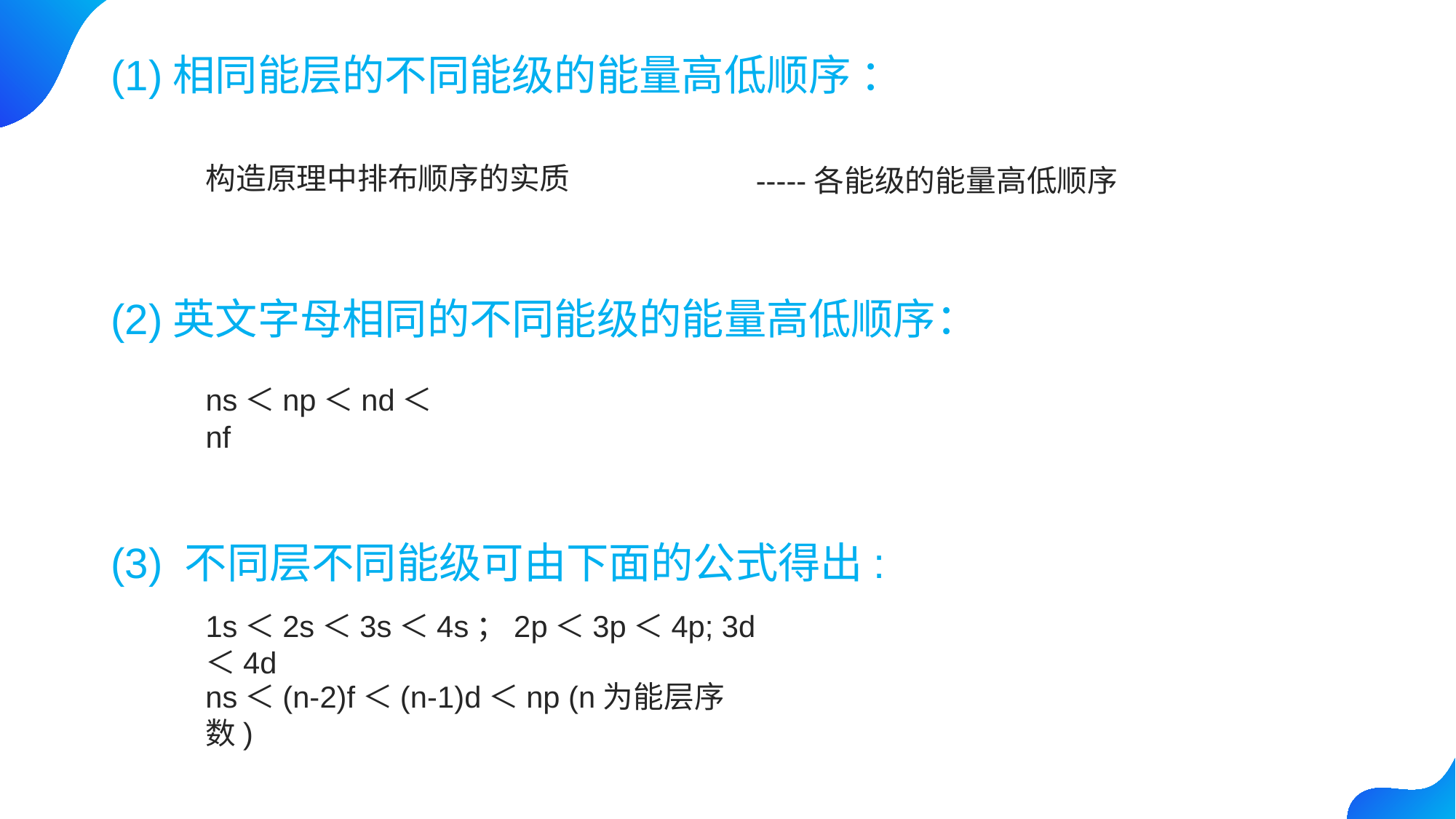

(1)相同能层的不同能级的能量高低顺序 ：

(2)英文字母相同的不同能级的能量高低顺序：

(3) 不同层不同能级可由下面的公式得出:

-----各能级的能量高低顺序
构造原理中排布顺序的实质
ns＜np＜nd＜nf
1s＜2s＜3s＜4s；2p＜3p＜4p; 3d＜4d
ns＜(n-2)f＜(n-1)d＜np (n为能层序数)